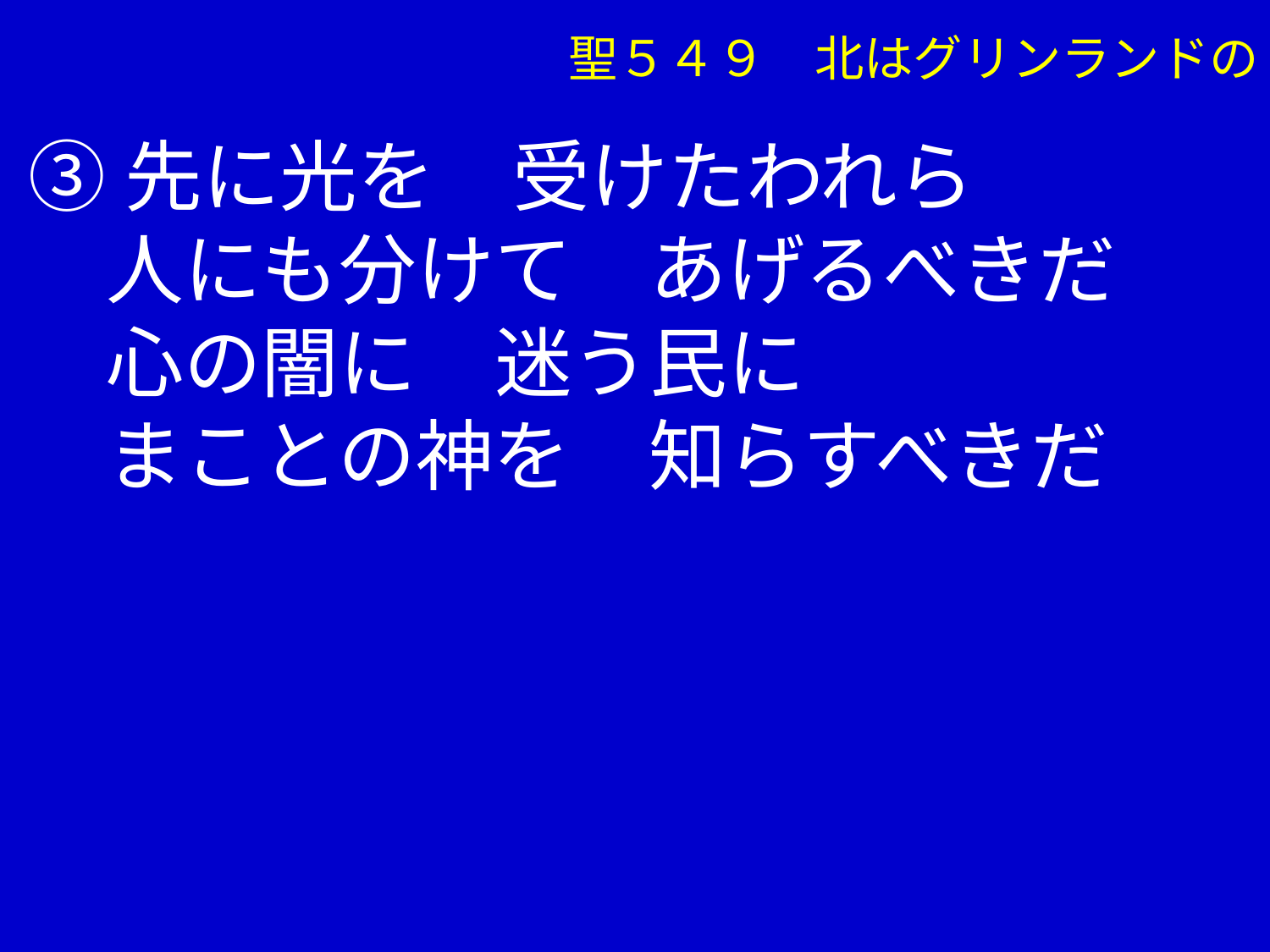

聖５４９　北はグリンランドの
③先に光を　受けたわれら
　人にも分けて　あげるべきだ
　心の闇に　迷う民に
　まことの神を　知らすべきだ